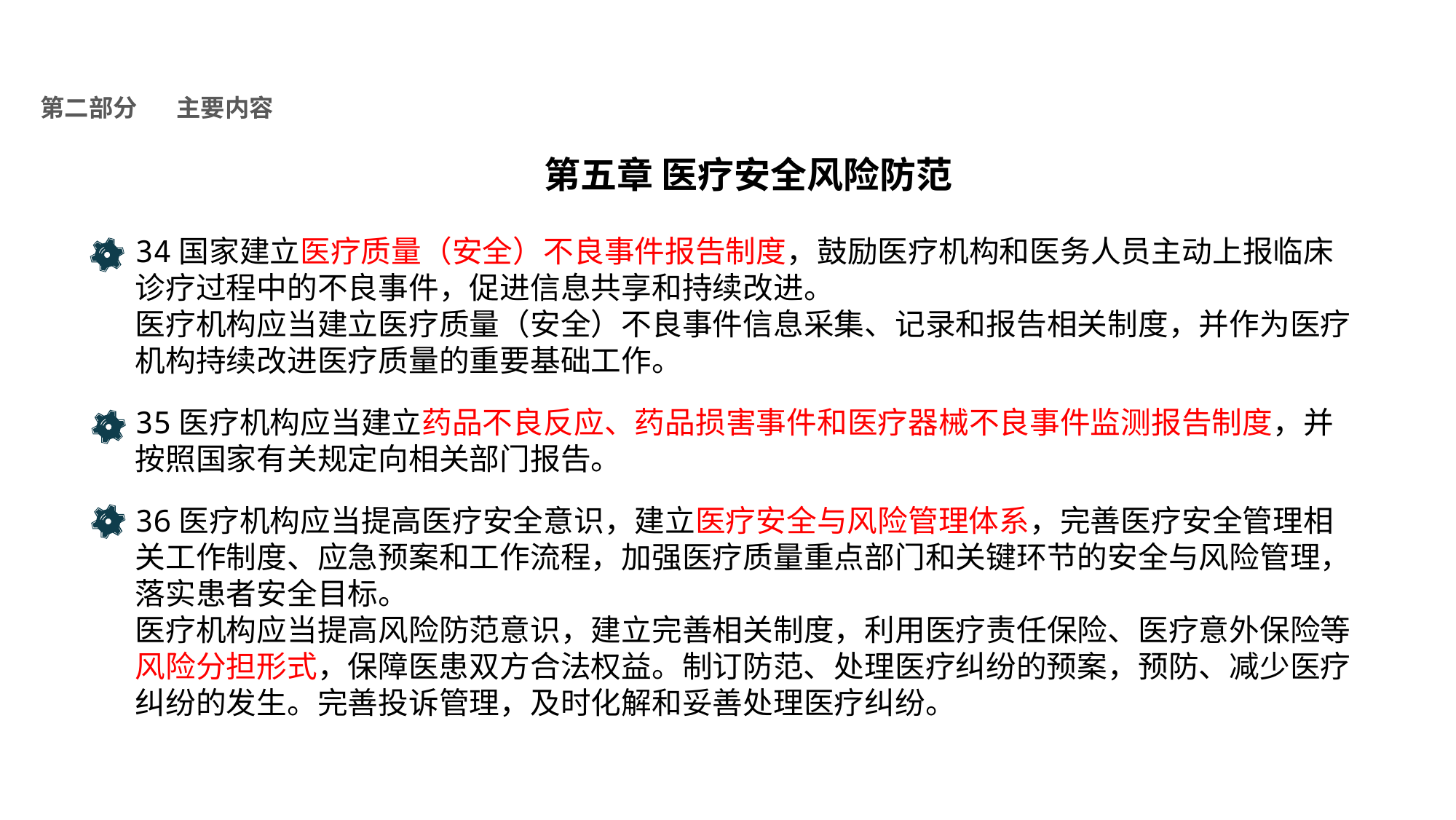

医疗质量管理办法
NHFPC
第二部分
主要内容
第五章 医疗安全风险防范

34国家建立医疗质量（安全）不良事件报告制度，鼓励医疗机构和医务人员主动上报临床诊疗过程中的不良事件，促进信息共享和持续改进。
医疗机构应当建立医疗质量（安全）不良事件信息采集、记录和报告相关制度，并作为医疗机构持续改进医疗质量的重要基础工作。

35医疗机构应当建立药品不良反应、药品损害事件和医疗器械不良事件监测报告制度，并按照国家有关规定向相关部门报告。

36医疗机构应当提高医疗安全意识，建立医疗安全与风险管理体系，完善医疗安全管理相关工作制度、应急预案和工作流程，加强医疗质量重点部门和关键环节的安全与风险管理，落实患者安全目标。
医疗机构应当提高风险防范意识，建立完善相关制度，利用医疗责任保险、医疗意外保险等风险分担形式，保障医患双方合法权益。制订防范、处理医疗纠纷的预案，预防、减少医疗纠纷的发生。完善投诉管理，及时化解和妥善处理医疗纠纷。